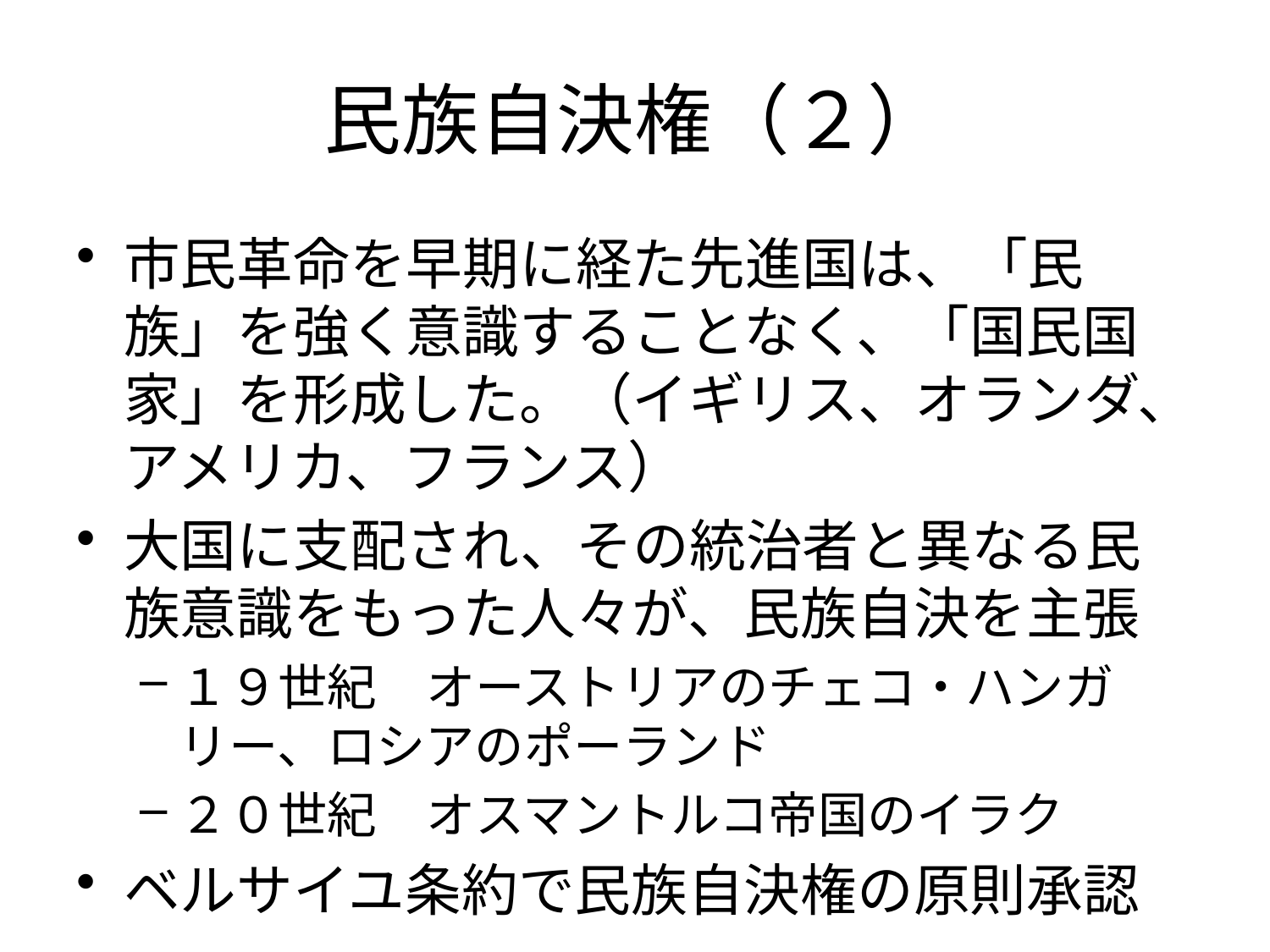

# 民族自決権（２）
市民革命を早期に経た先進国は、「民族」を強く意識することなく、「国民国家」を形成した。（イギリス、オランダ、アメリカ、フランス）
大国に支配され、その統治者と異なる民族意識をもった人々が、民族自決を主張
１９世紀　オーストリアのチェコ・ハンガリー、ロシアのポーランド
２０世紀　オスマントルコ帝国のイラク
ベルサイユ条約で民族自決権の原則承認